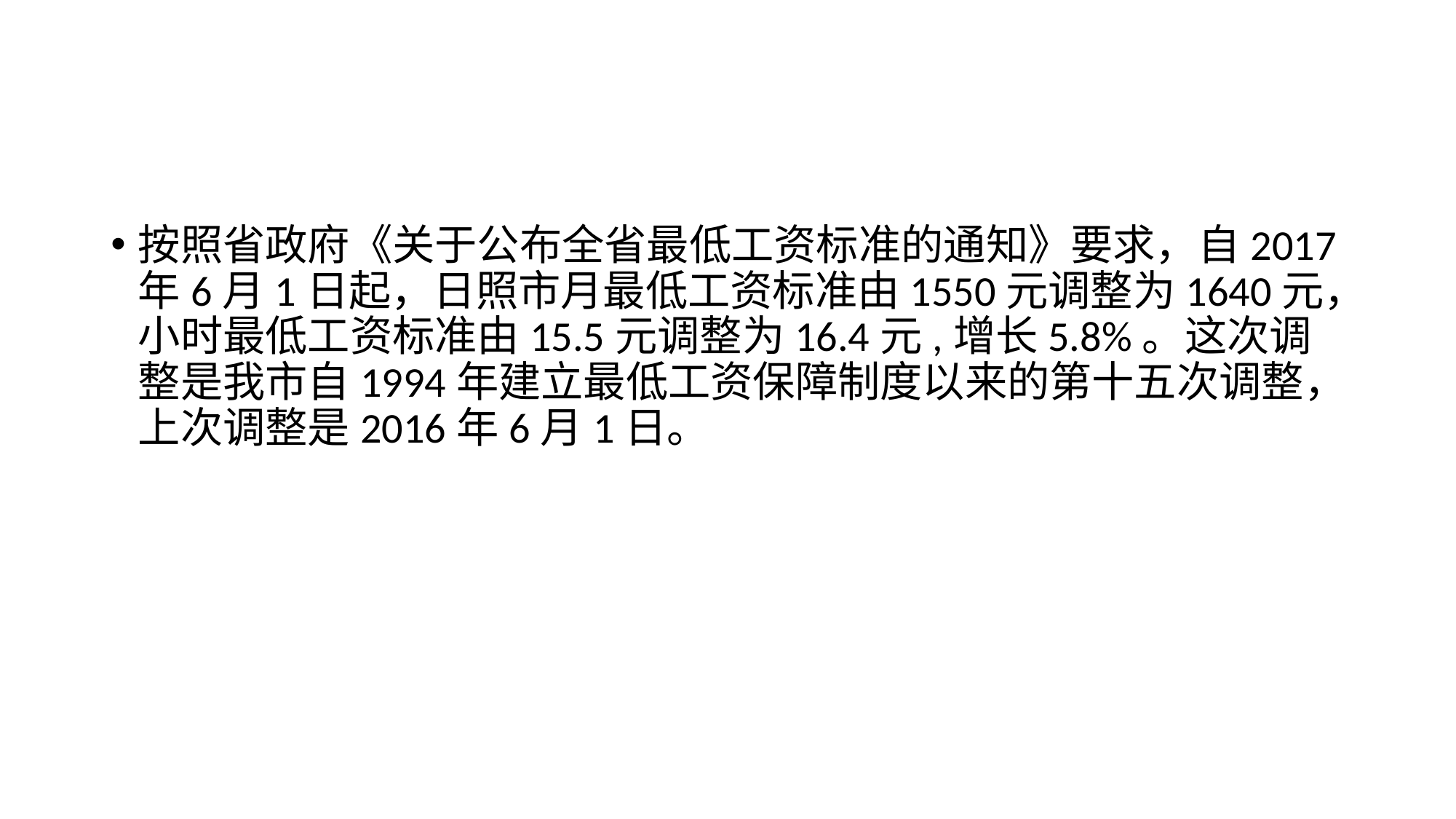

#
按照省政府《关于公布全省最低工资标准的通知》要求，自2017年6月1日起，日照市月最低工资标准由1550元调整为1640元，小时最低工资标准由15.5元调整为16.4元,增长5.8%。这次调整是我市自1994年建立最低工资保障制度以来的第十五次调整，上次调整是2016年6月1日。